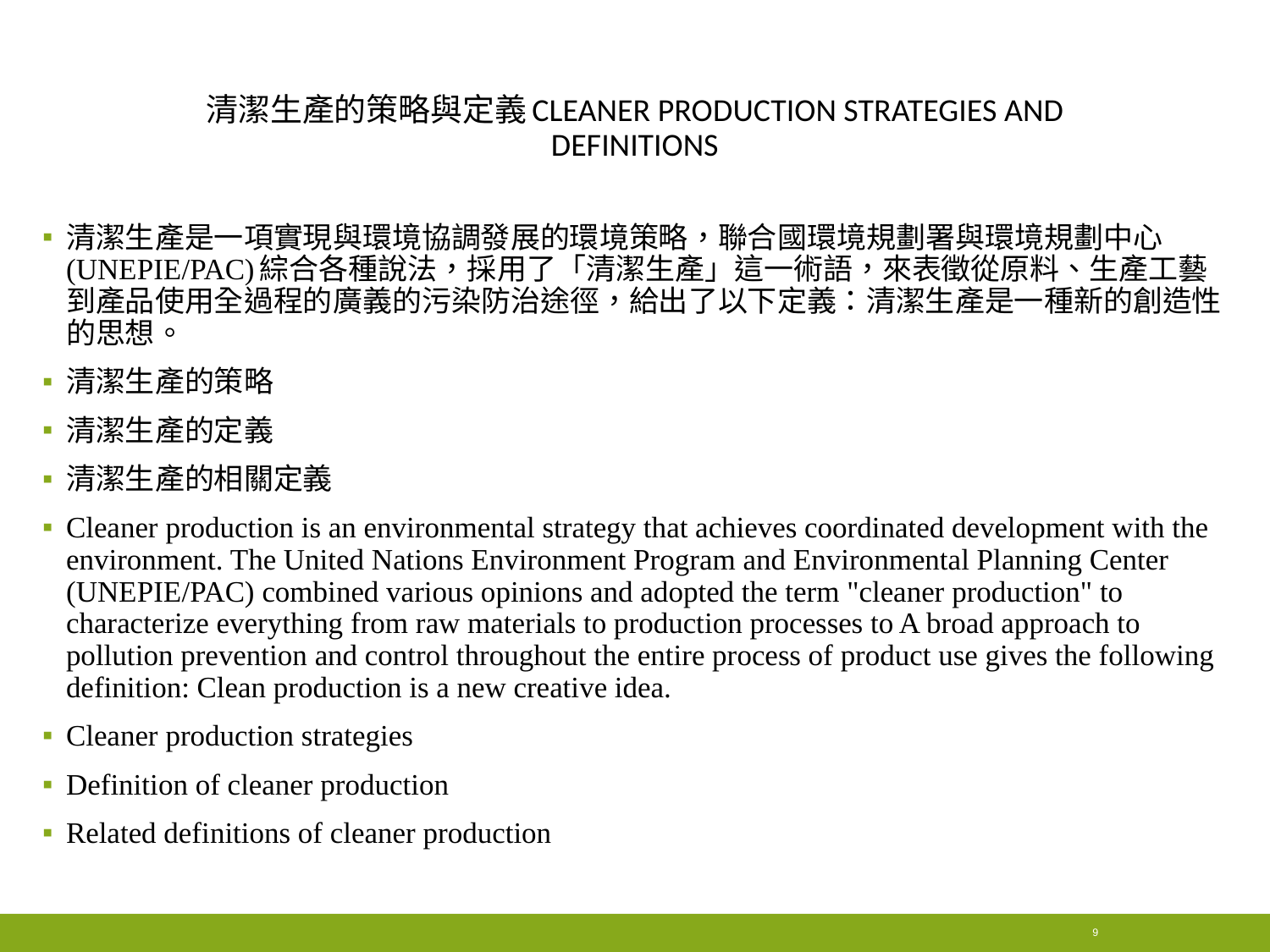

# 清潔生產的策略與定義Cleaner production strategies and definitions
清潔生產是一項實現與環境協調發展的環境策略，聯合國環境規劃署與環境規劃中心(UNEPIE/PAC)綜合各種說法，採用了「清潔生產」這一術語，來表徵從原料、生產工藝到產品使用全過程的廣義的污染防治途徑，給出了以下定義：清潔生產是一種新的創造性的思想。
清潔生產的策略
清潔生產的定義
清潔生產的相關定義
Cleaner production is an environmental strategy that achieves coordinated development with the environment. The United Nations Environment Program and Environmental Planning Center (UNEPIE/PAC) combined various opinions and adopted the term "cleaner production" to characterize everything from raw materials to production processes to A broad approach to pollution prevention and control throughout the entire process of product use gives the following definition: Clean production is a new creative idea.
Cleaner production strategies
Definition of cleaner production
Related definitions of cleaner production
9